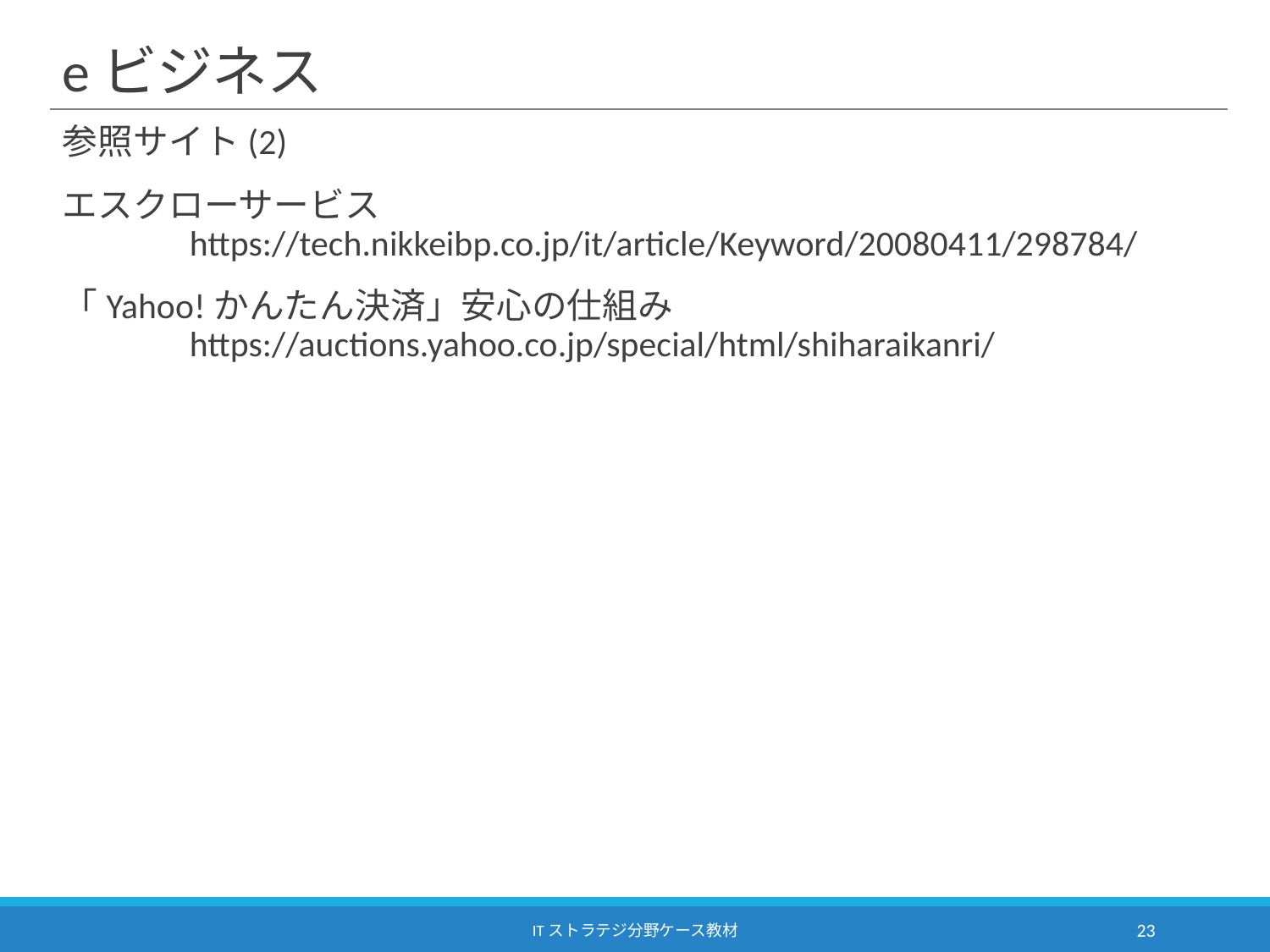

# eビジネス
参照サイト(2)
エスクローサービス
	https://tech.nikkeibp.co.jp/it/article/Keyword/20080411/298784/
「Yahoo!かんたん決済」安心の仕組み
	https://auctions.yahoo.co.jp/special/html/shiharaikanri/

ITストラテジ分野ケース教材
23